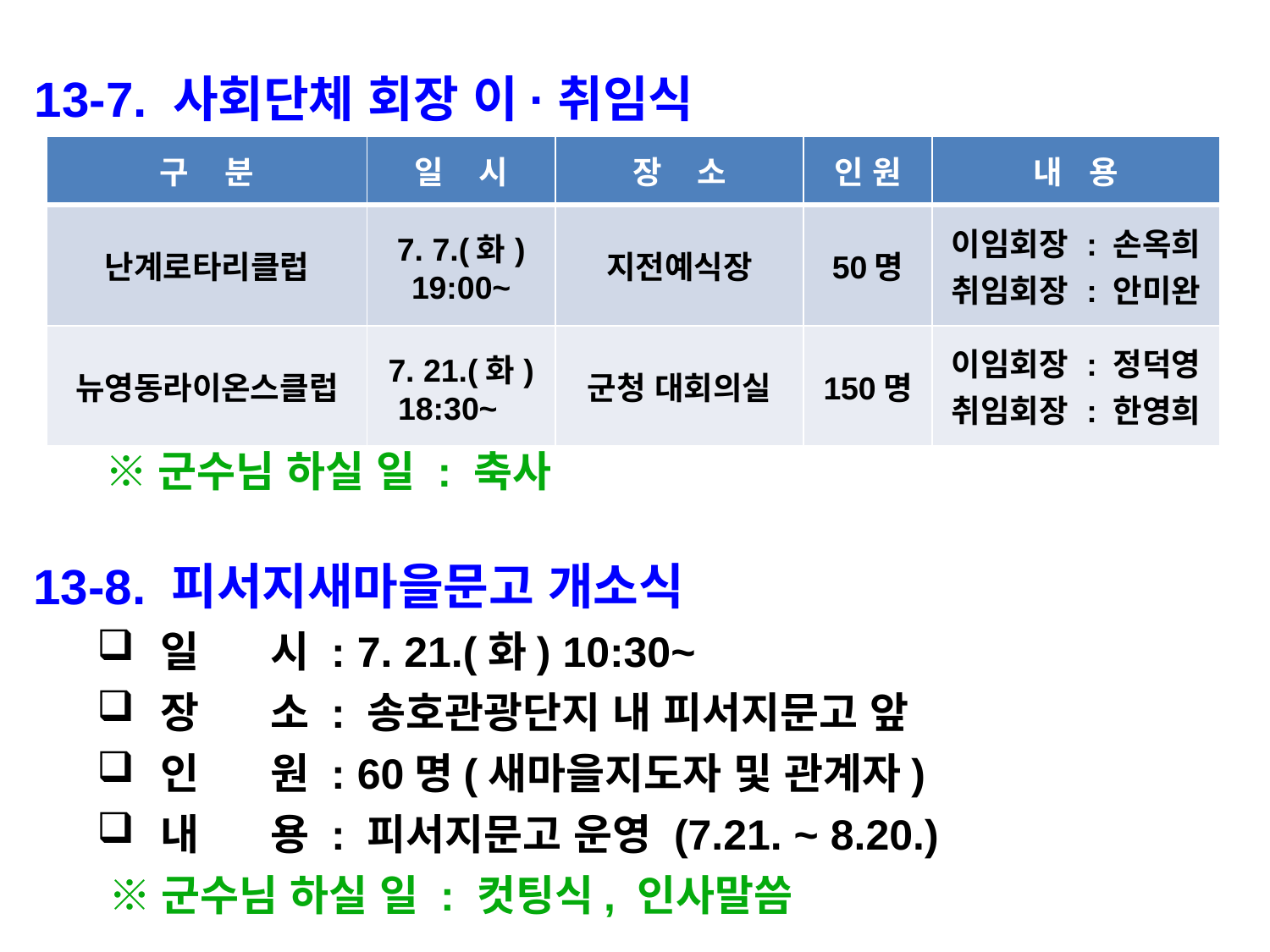

13-7. 사회단체 회장 이·취임식

      ※군수님 하실 일 : 축사
| 구 분 | 일 시 | 장 소 | 인 원 | 내 용 |
| --- | --- | --- | --- | --- |
| 난계로타리클럽 | 7. 7.(화) 19:00~ | 지전예식장 | 50명 | 이임회장 : 손옥희 취임회장 : 안미완 |
| 뉴영동라이온스클럽 | 7. 21.(화) 18:30~ | 군청 대회의실 | 150명 | 이임회장 : 정덕영 취임회장 : 한영희 |
13-8. 피서지새마을문고 개소식
일      시 : 7. 21.(화) 10:30~
장      소 : 송호관광단지 내 피서지문고 앞
인      원 : 60명(새마을지도자 및 관계자)
내      용 : 피서지문고 운영 (7.21. ~ 8.20.)
 ※군수님 하실 일 : 컷팅식, 인사말씀